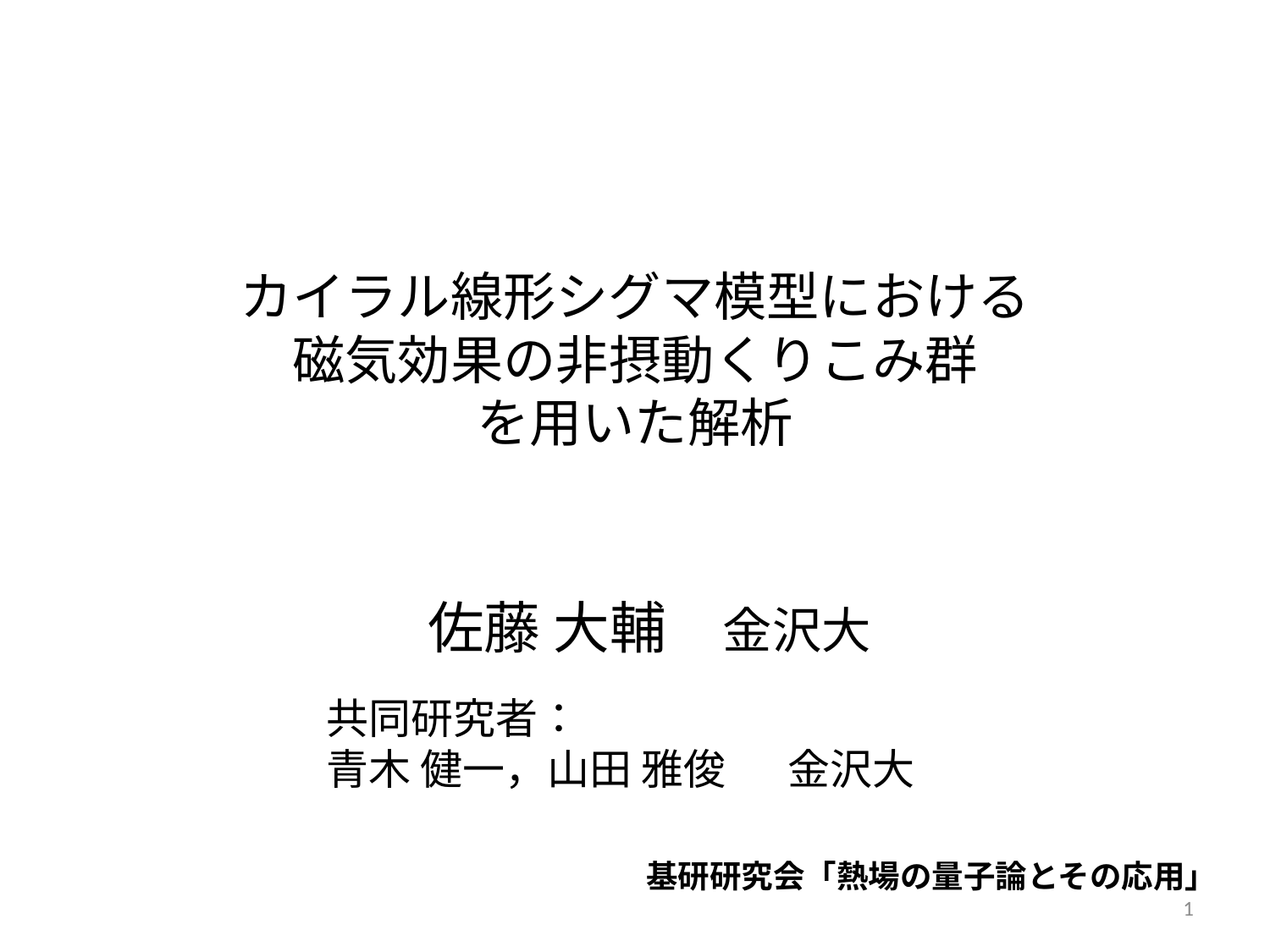

# カイラル線形シグマ模型における 磁気効果の非摂動くりこみ群 を用いた解析
佐藤 大輔　金沢大
共同研究者：
青木 健一，山田 雅俊  　金沢大
基研研究会「熱場の量子論とその応用」
1